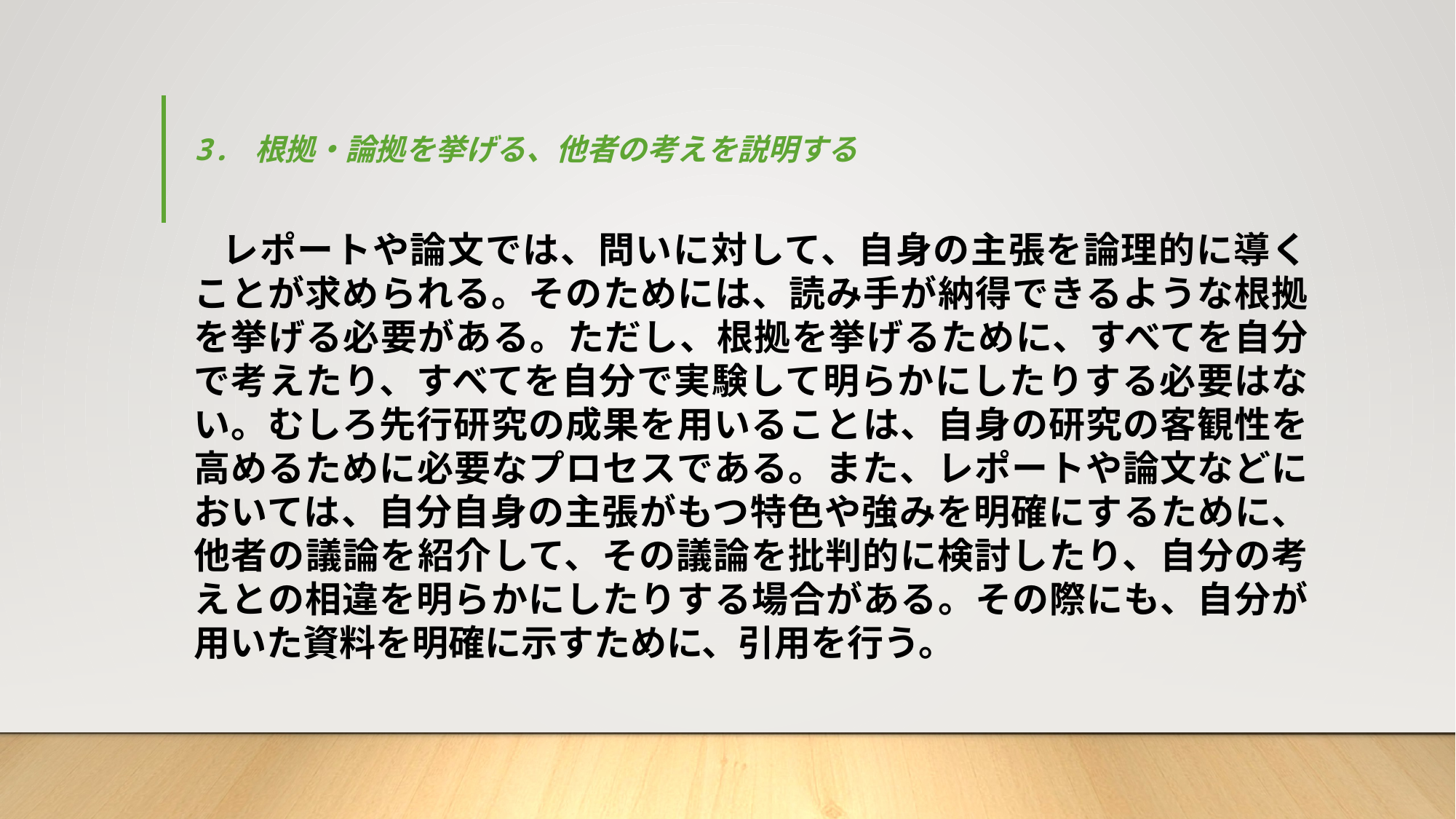

# 3. 根拠・論拠を挙げる、他者の考えを説明する
　レポートや論文では、問いに対して、自身の主張を論理的に導くことが求められる。そのためには、読み手が納得できるような根拠を挙げる必要がある。ただし、根拠を挙げるために、すべてを自分で考えたり、すべてを自分で実験して明らかにしたりする必要はない。むしろ先行研究の成果を用いることは、自身の研究の客観性を高めるために必要なプロセスである。また、レポートや論文などにおいては、自分自身の主張がもつ特色や強みを明確にするために、他者の議論を紹介して、その議論を批判的に検討したり、自分の考えとの相違を明らかにしたりする場合がある。その際にも、自分が用いた資料を明確に示すために、引用を行う。